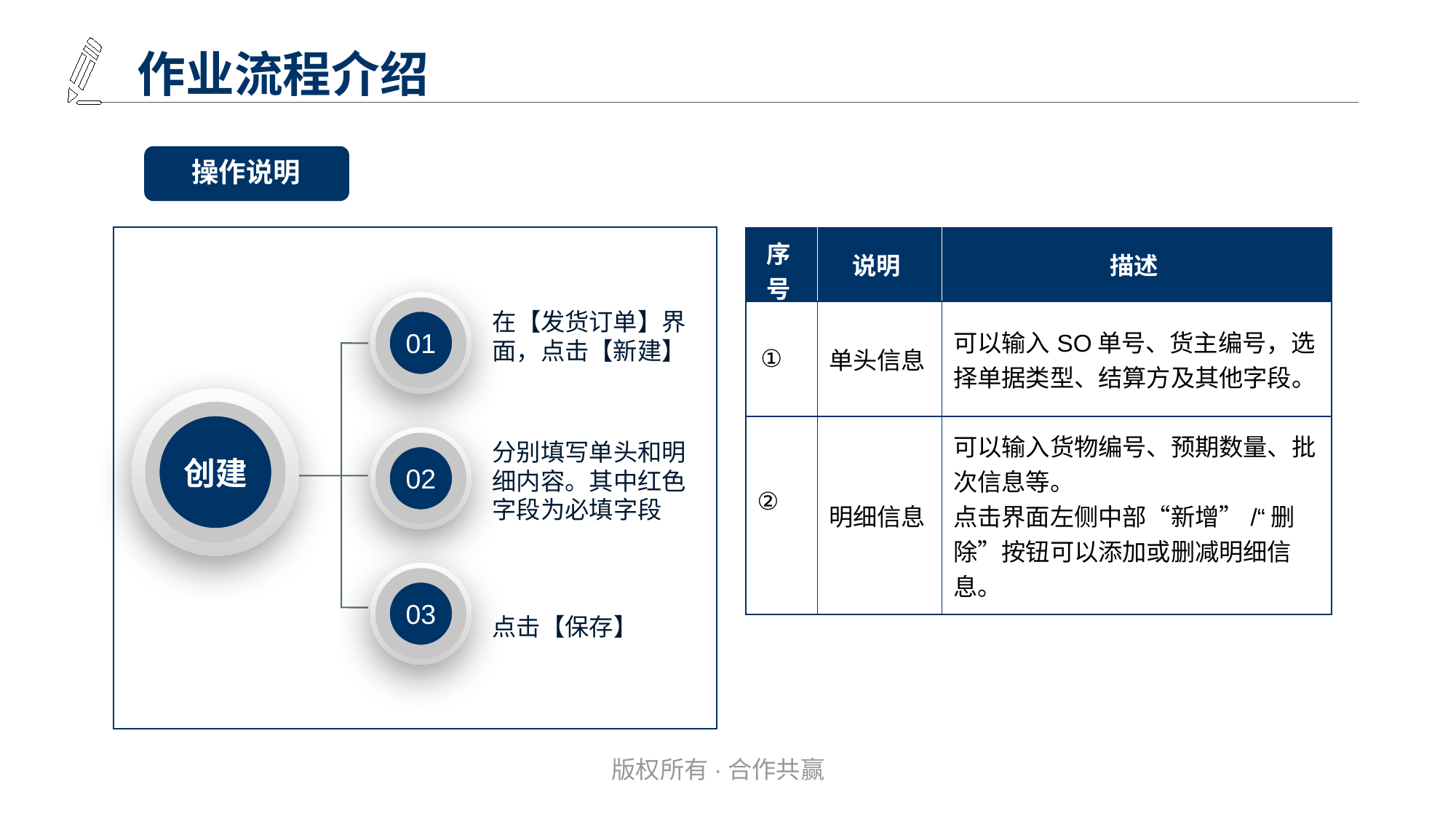

作业流程介绍

操作说明

| 序号 | 说明 | 描述 |
| --- | --- | --- |
| ① | 单头信息 | 可以输入SO单号、货主编号，选择单据类型、结算方及其他字段。 |
| ② | 明细信息 | 可以输入货物编号、预期数量、批次信息等。 点击界面左侧中部“新增”/“删除”按钮可以添加或删减明细信息。 |

01
在【发货订单】界面，点击【新建】

创建

02
分别填写单头和明细内容。其中红色字段为必填字段

03
点击【保存】